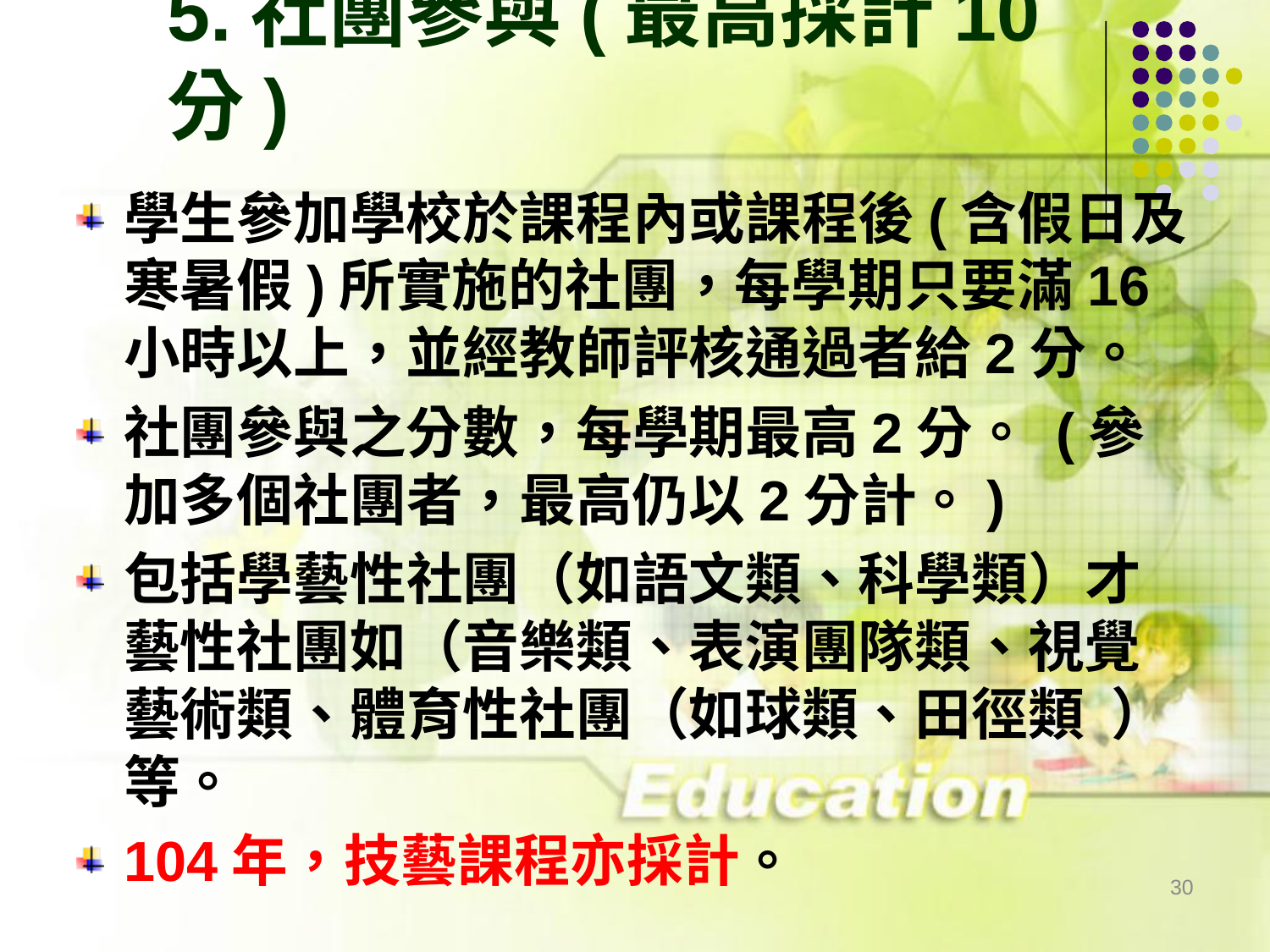

# 5.社團參與(最高採計10分)
學生參加學校於課程內或課程後(含假日及寒暑假)所實施的社團，每學期只要滿16小時以上，並經教師評核通過者給2分。
社團參與之分數，每學期最高2分。 (參加多個社團者，最高仍以2分計。)
包括學藝性社團（如語文類、科學類）才藝性社團如（音樂類、表演團隊類、視覺藝術類、體育性社團（如球類、田徑類）等。
104年，技藝課程亦採計。
30